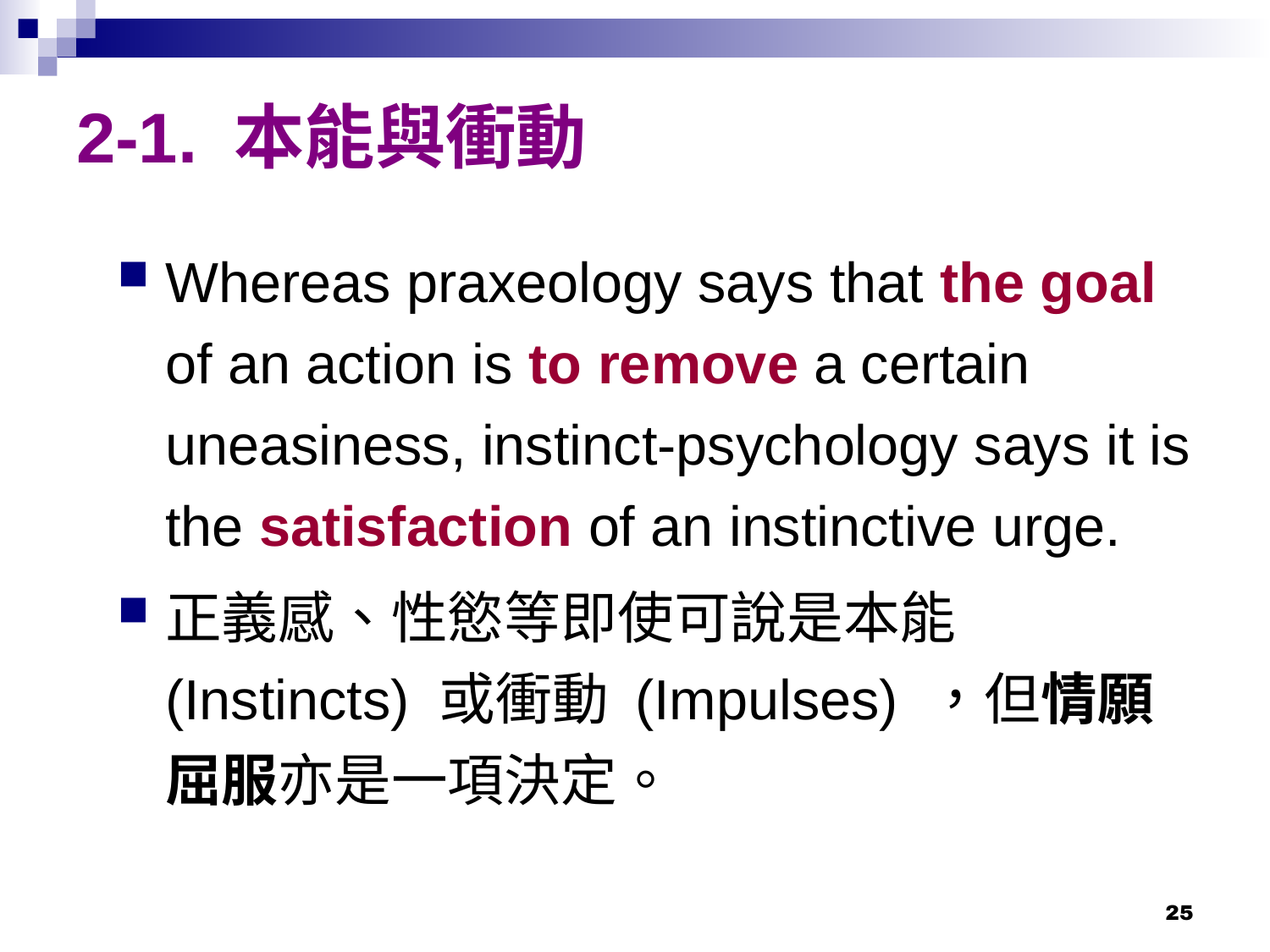

# 2-1. 本能與衝動
Whereas praxeology says that the goal of an action is to remove a certain uneasiness, instinct-psychology says it is the satisfaction of an instinctive urge.
正義感、性慾等即使可說是本能 (Instincts) 或衝動 (Impulses) ，但情願屈服亦是一項決定。
25